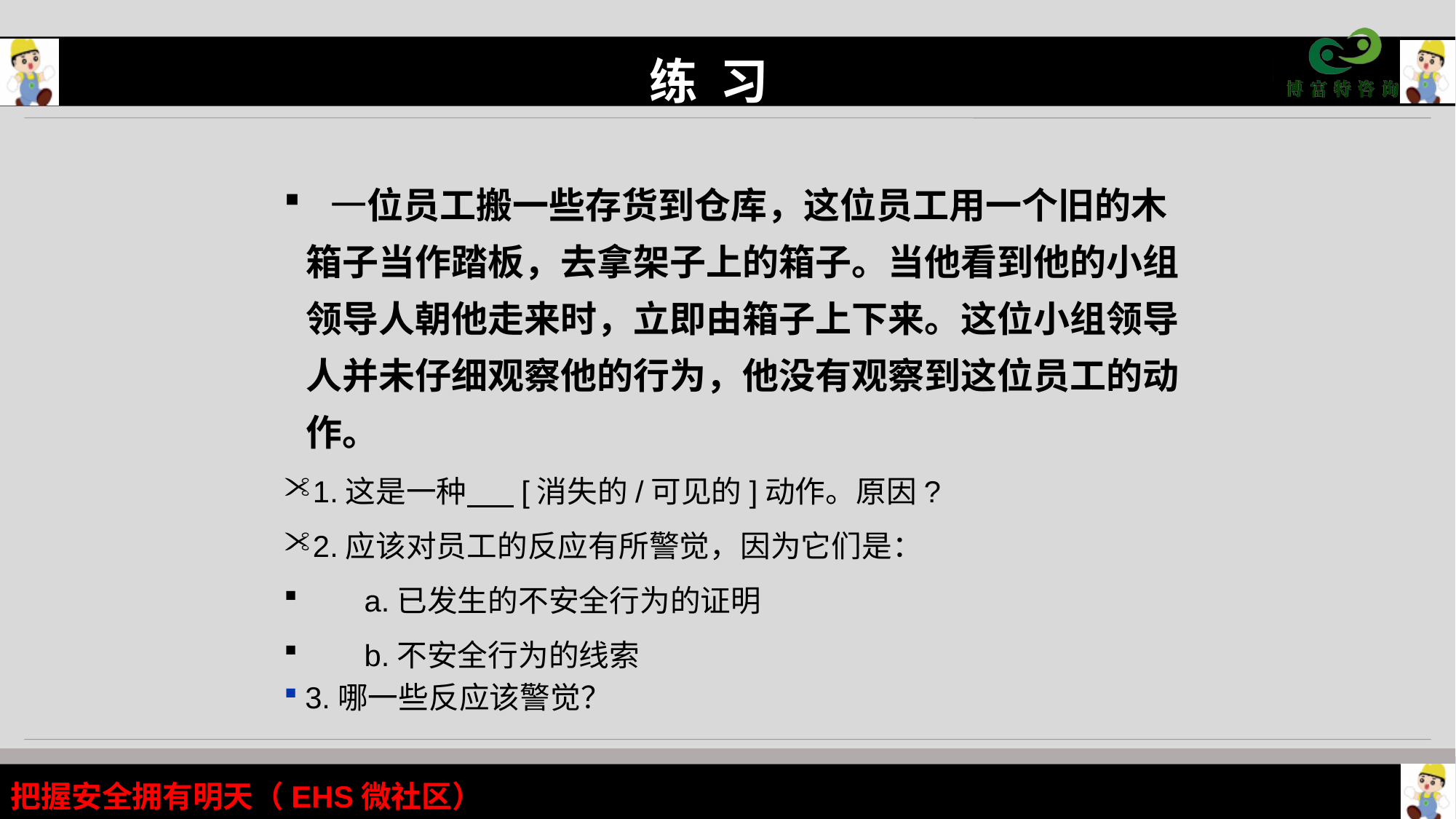

# 练  习
  一位员工搬一些存货到仓库，这位员工用一个旧的木箱子当作踏板，去拿架子上的箱子。当他看到他的小组领导人朝他走来时，立即由箱子上下来。这位小组领导人并未仔细观察他的行为，他没有观察到这位员工的动作。
1.这是一种       [消失的/可见的]动作。原因?
2.应该对员工的反应有所警觉，因为它们是：
       a.已发生的不安全行为的证明
       b.不安全行为的线索
3.哪一些反应该警觉？